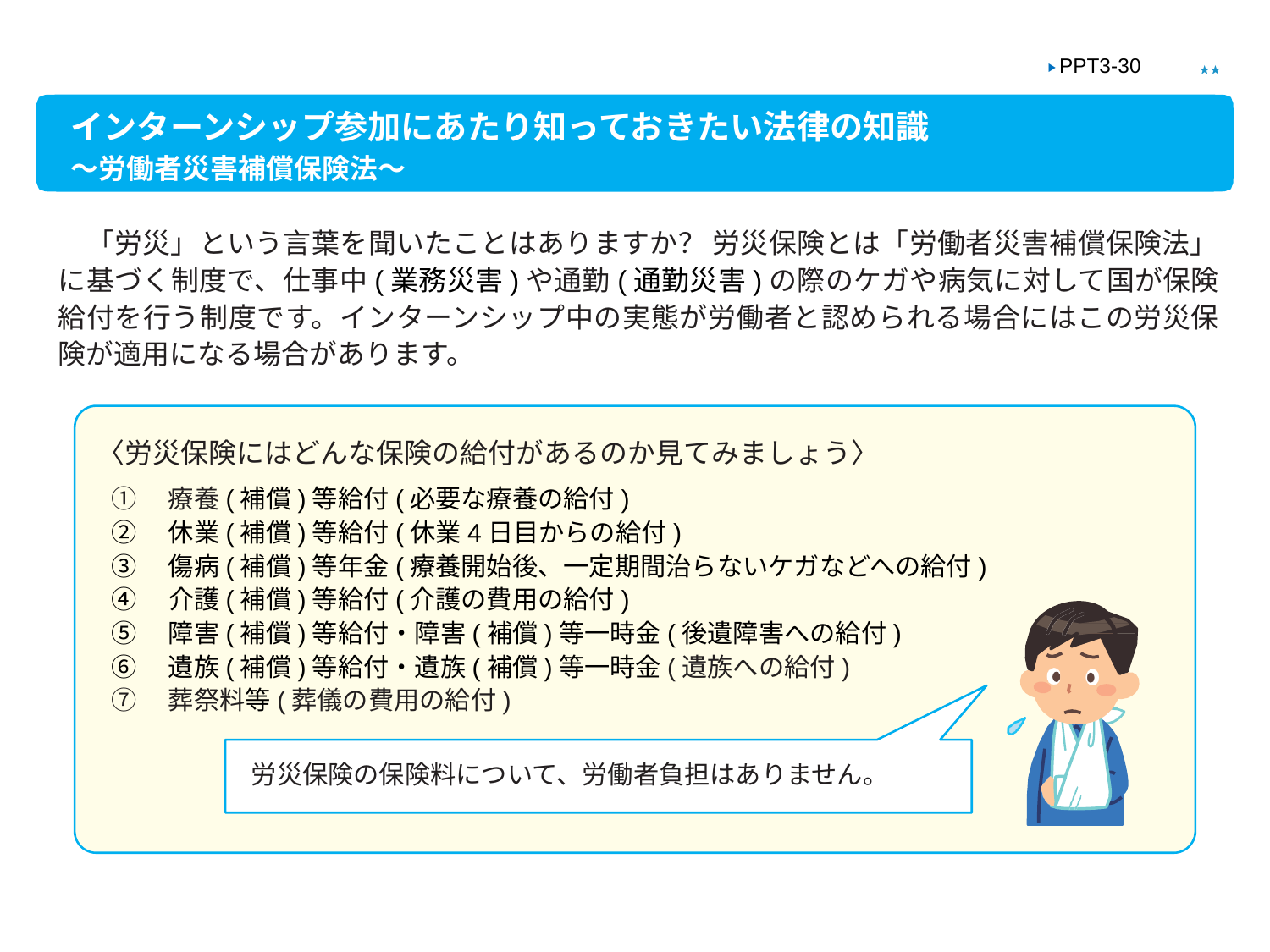

★★
▶ PPT3-30

インターンシップ参加にあたり知っておきたい法律の知識
～労働者災害補償保険法～
　「労災」という言葉を聞いたことはありますか？ 労災保険とは「労働者災害補償保険法」に基づく制度で、仕事中(業務災害)や通勤(通勤災害)の際のケガや病気に対して国が保険給付を行う制度です。インターンシップ中の実態が労働者と認められる場合にはこの労災保険が適用になる場合があります。

〈労災保険にはどんな保険の給付があるのか見てみましょう〉
①　療養(補償)等給付(必要な療養の給付)
②　休業(補償)等給付(休業4日目からの給付)
③　傷病(補償)等年金(療養開始後、一定期間治らないケガなどへの給付)
④　介護(補償)等給付(介護の費用の給付)
⑤　障害(補償)等給付・障害(補償)等一時金(後遺障害への給付)
⑥　遺族(補償)等給付・遺族(補償)等一時金(遺族への給付)
⑦　葬祭料等(葬儀の費用の給付)

労災保険の保険料について、労働者負担はありません。